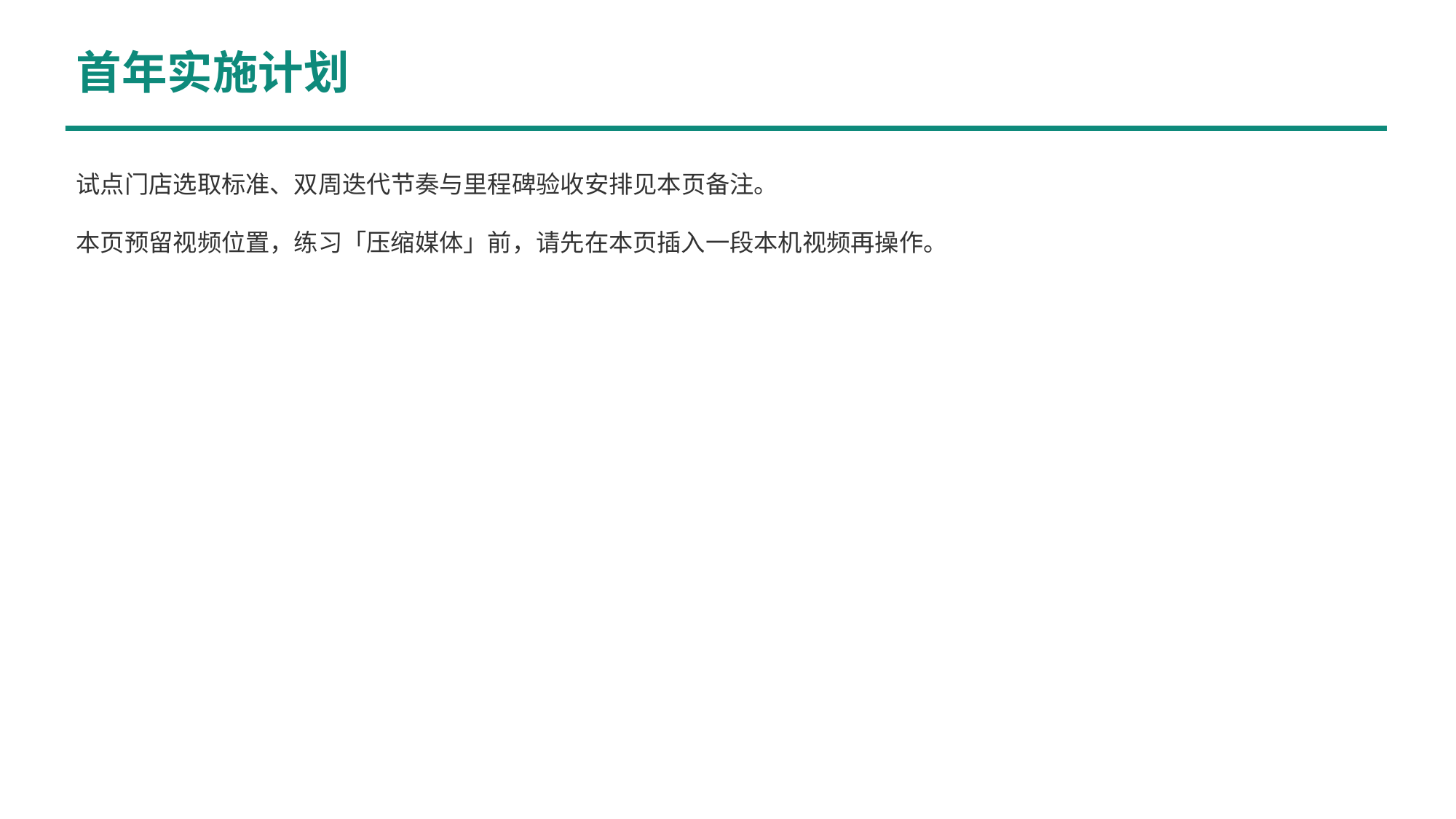

首年实施计划

试点门店选取标准、双周迭代节奏与里程碑验收安排见本页备注。

本页预留视频位置，练习「压缩媒体」前，请先在本页插入一段本机视频再操作。